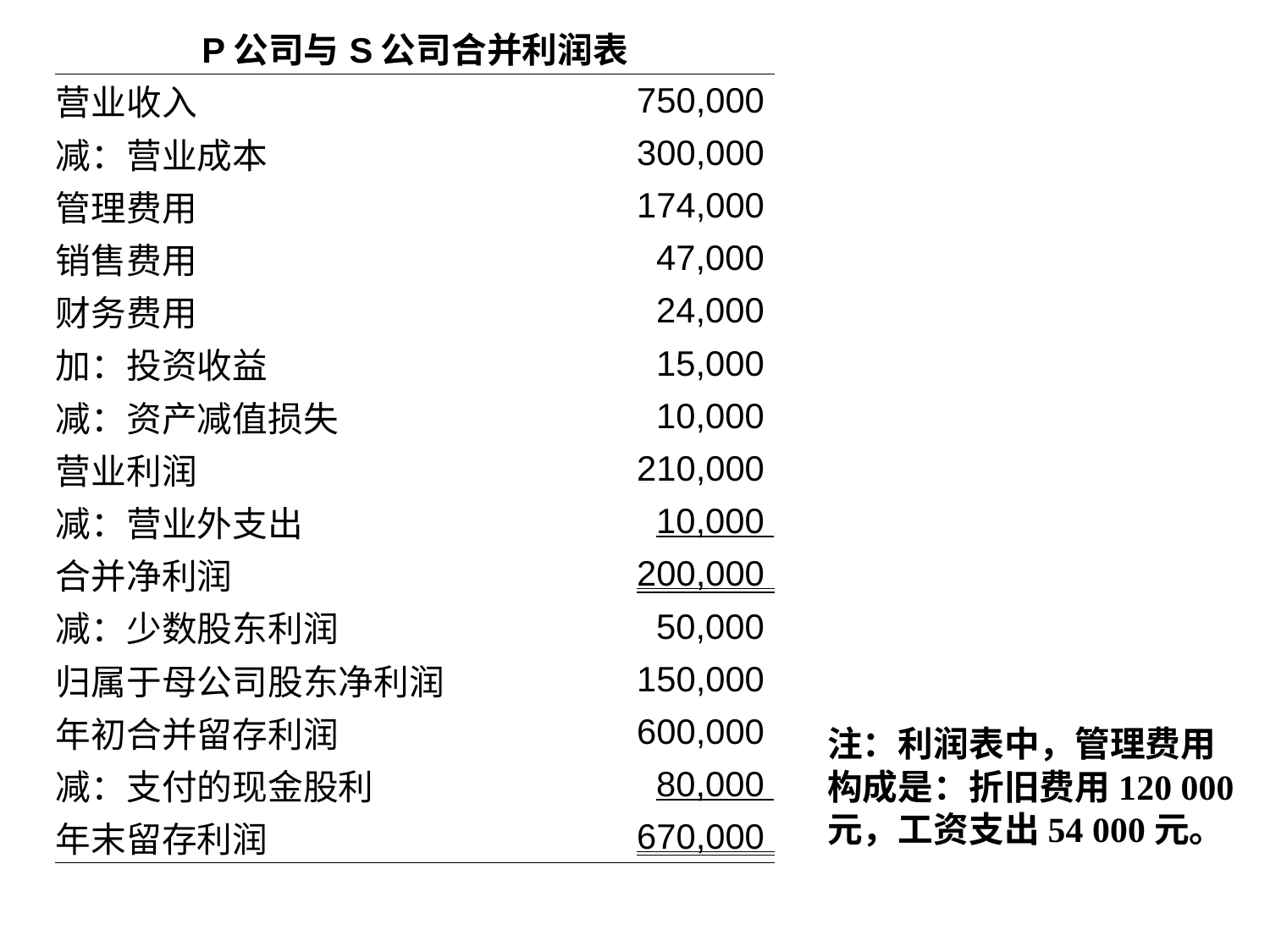

| P公司与S公司合并利润表 |  |
| --- | --- |
| 营业收入 | 750,000 |
| 减：营业成本 | 300,000 |
| 管理费用 | 174,000 |
| 销售费用 | 47,000 |
| 财务费用 | 24,000 |
| 加：投资收益 | 15,000 |
| 减：资产减值损失 | 10,000 |
| 营业利润 | 210,000 |
| 减：营业外支出 | 10,000 |
| 合并净利润 | 200,000 |
| 减：少数股东利润 | 50,000 |
| 归属于母公司股东净利润 | 150,000 |
| 年初合并留存利润 | 600,000 |
| 减：支付的现金股利 | 80,000 |
| 年末留存利润 | 670,000 |
注：利润表中，管理费用构成是：折旧费用120 000元，工资支出54 000元。